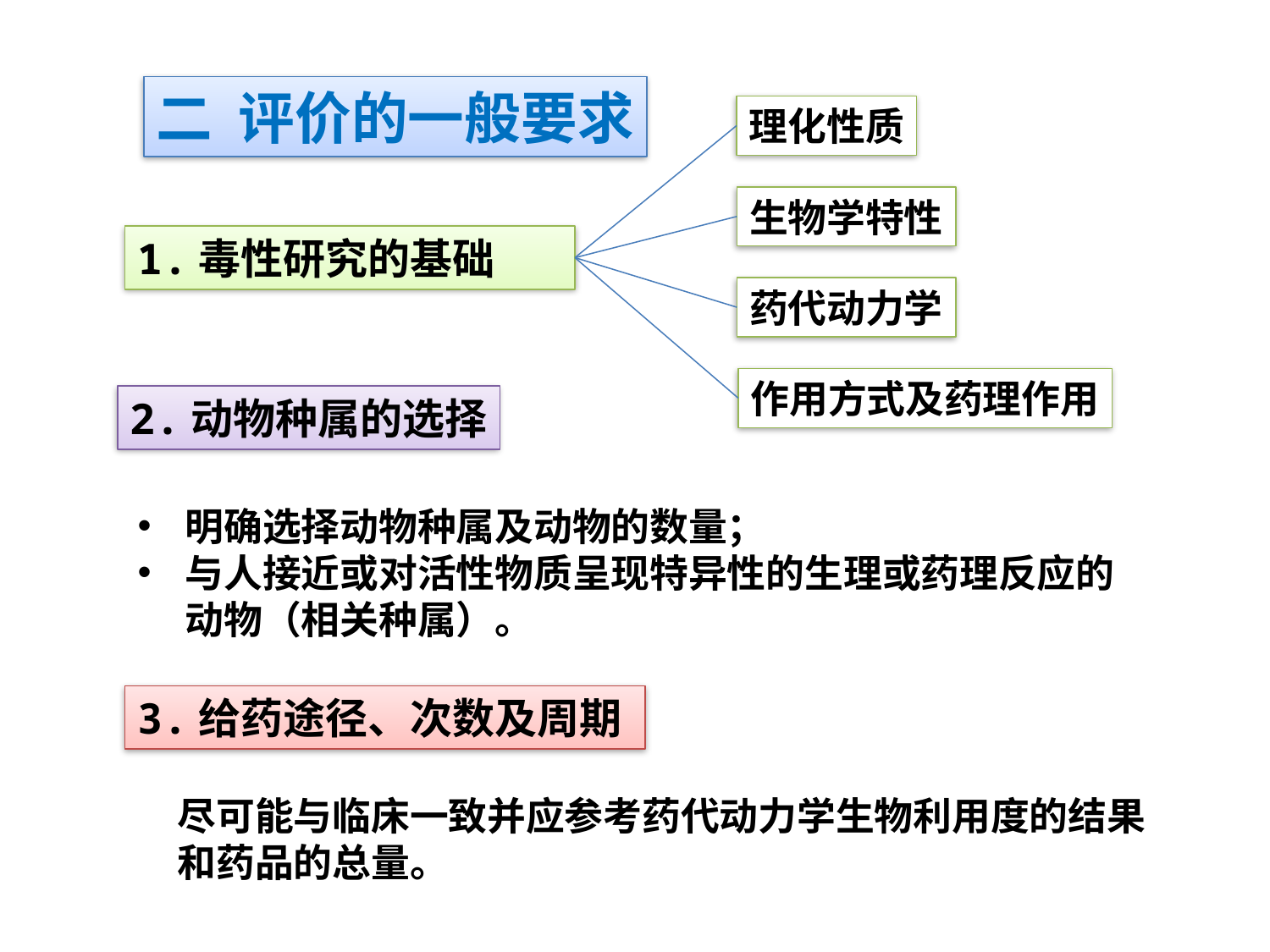

二  评价的一般要求
理化性质
生物学特性
1.毒性研究的基础
药代动力学
作用方式及药理作用
2.动物种属的选择
明确选择动物种属及动物的数量；
与人接近或对活性物质呈现特异性的生理或药理反应的动物（相关种属）。
3.给药途径、次数及周期
尽可能与临床一致并应参考药代动力学生物利用度的结果
和药品的总量。